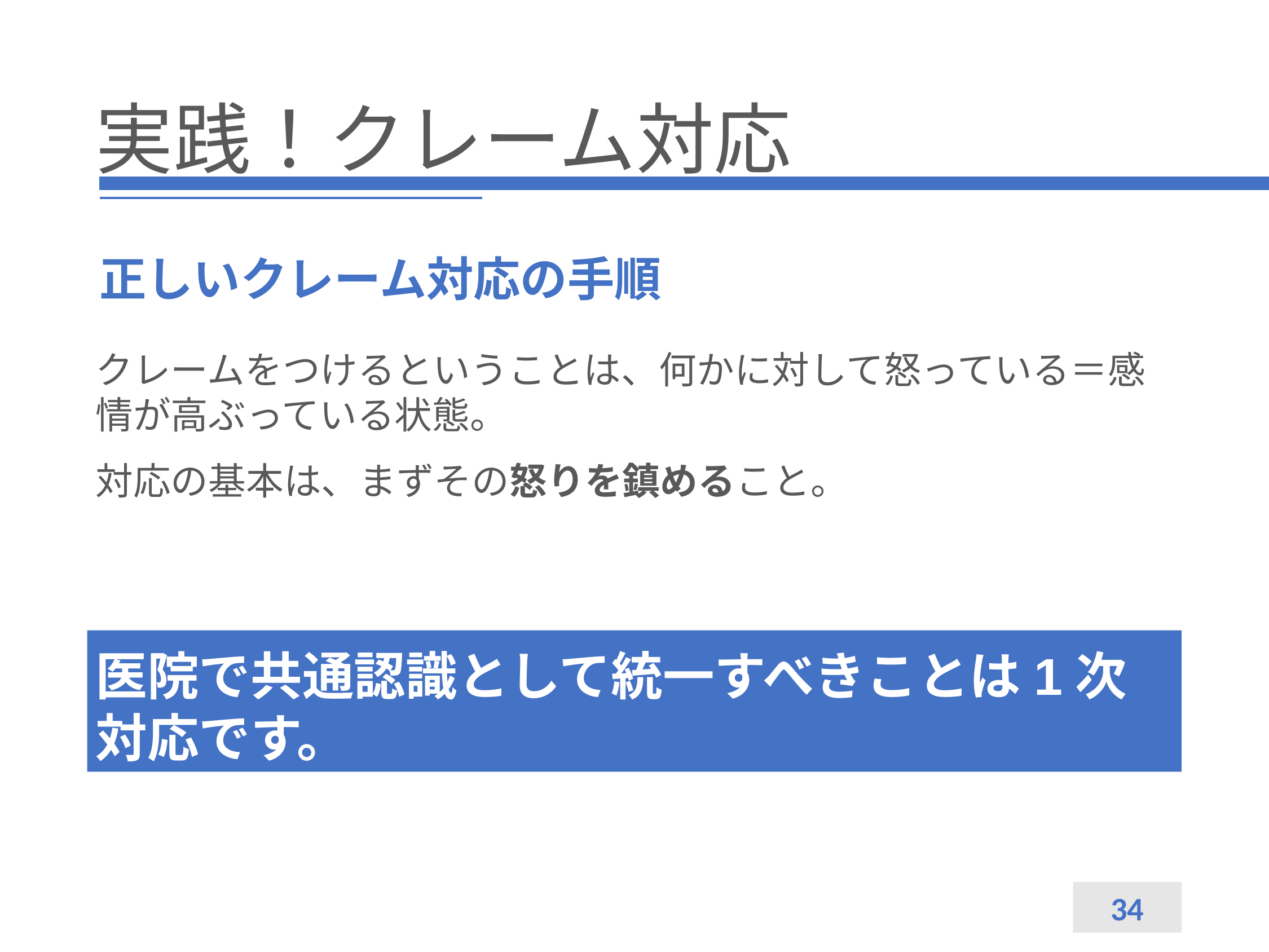

# 実践！クレーム対応
正しいクレーム対応の手順
クレームをつけるということは、何かに対して怒っている＝感情が高ぶっている状態。
対応の基本は、まずその怒りを鎮めること。
医院で共通認識として統一すべきことは1次対応です。
34